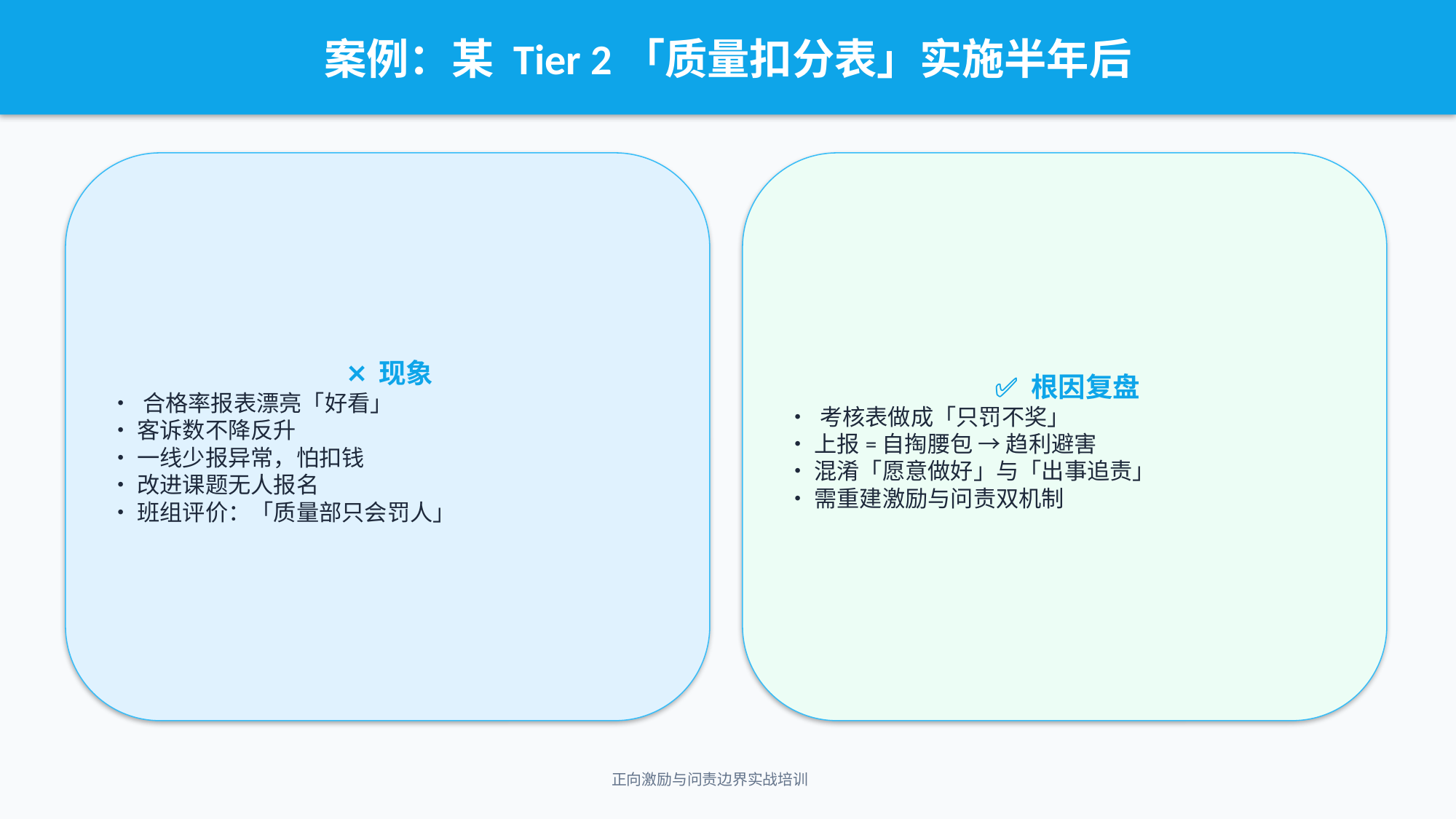

案例：某 Tier 2「质量扣分表」实施半年后
❌ 现象
• 合格率报表漂亮「好看」
• 客诉数不降反升
• 一线少报异常，怕扣钱
• 改进课题无人报名
• 班组评价：「质量部只会罚人」
✅ 根因复盘
• 考核表做成「只罚不奖」
• 上报=自掏腰包 → 趋利避害
• 混淆「愿意做好」与「出事追责」
• 需重建激励与问责双机制
正向激励与问责边界实战培训